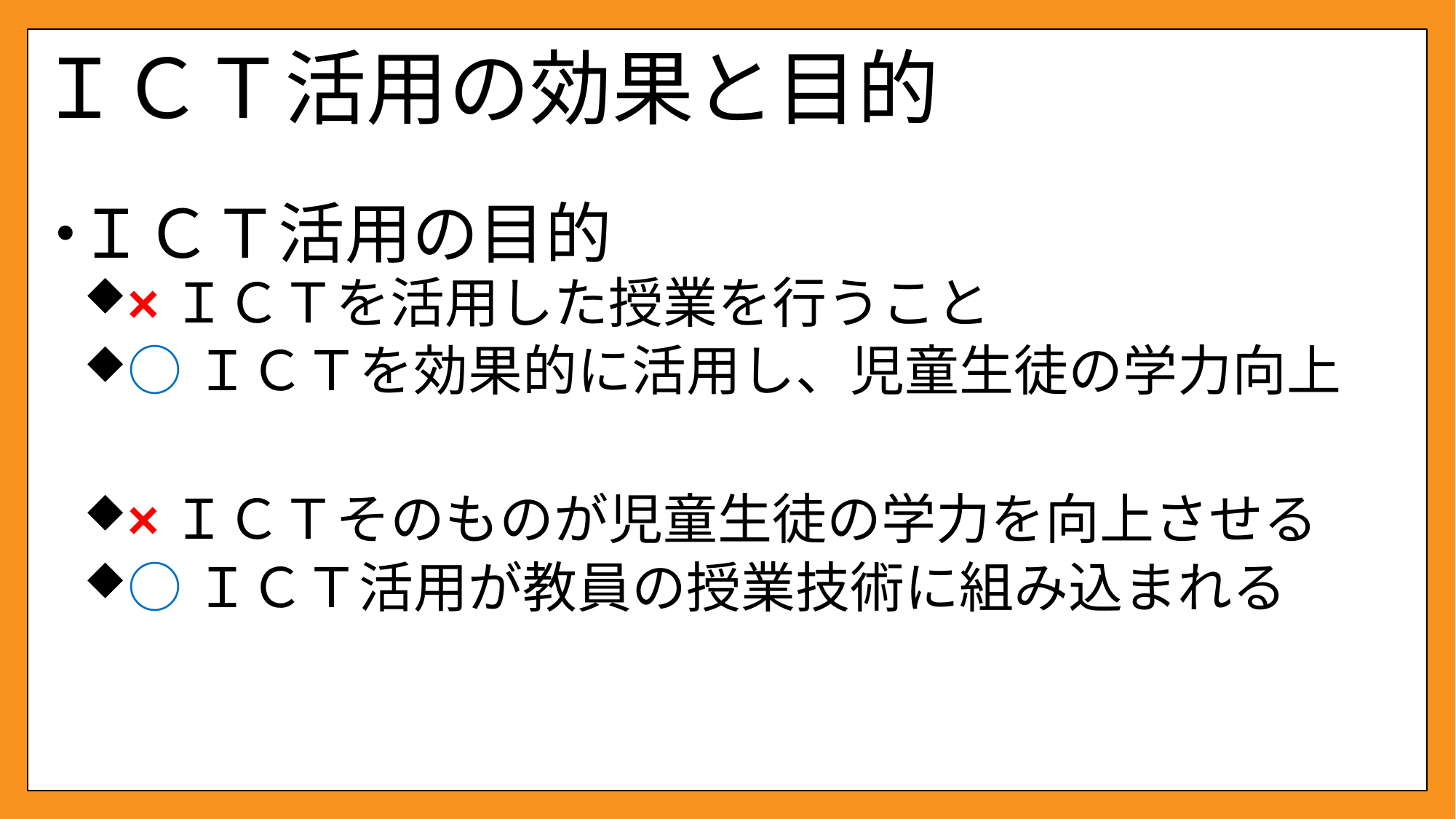

# ＩＣＴ活用の効果と目的
ＩＣＴ活用の目的
×ＩＣＴを活用した授業を行うこと
○ＩＣＴを効果的に活用し、児童生徒の学力向上

×ＩＣＴそのものが児童生徒の学力を向上させる
○ＩＣＴ活用が教員の授業技術に組み込まれる